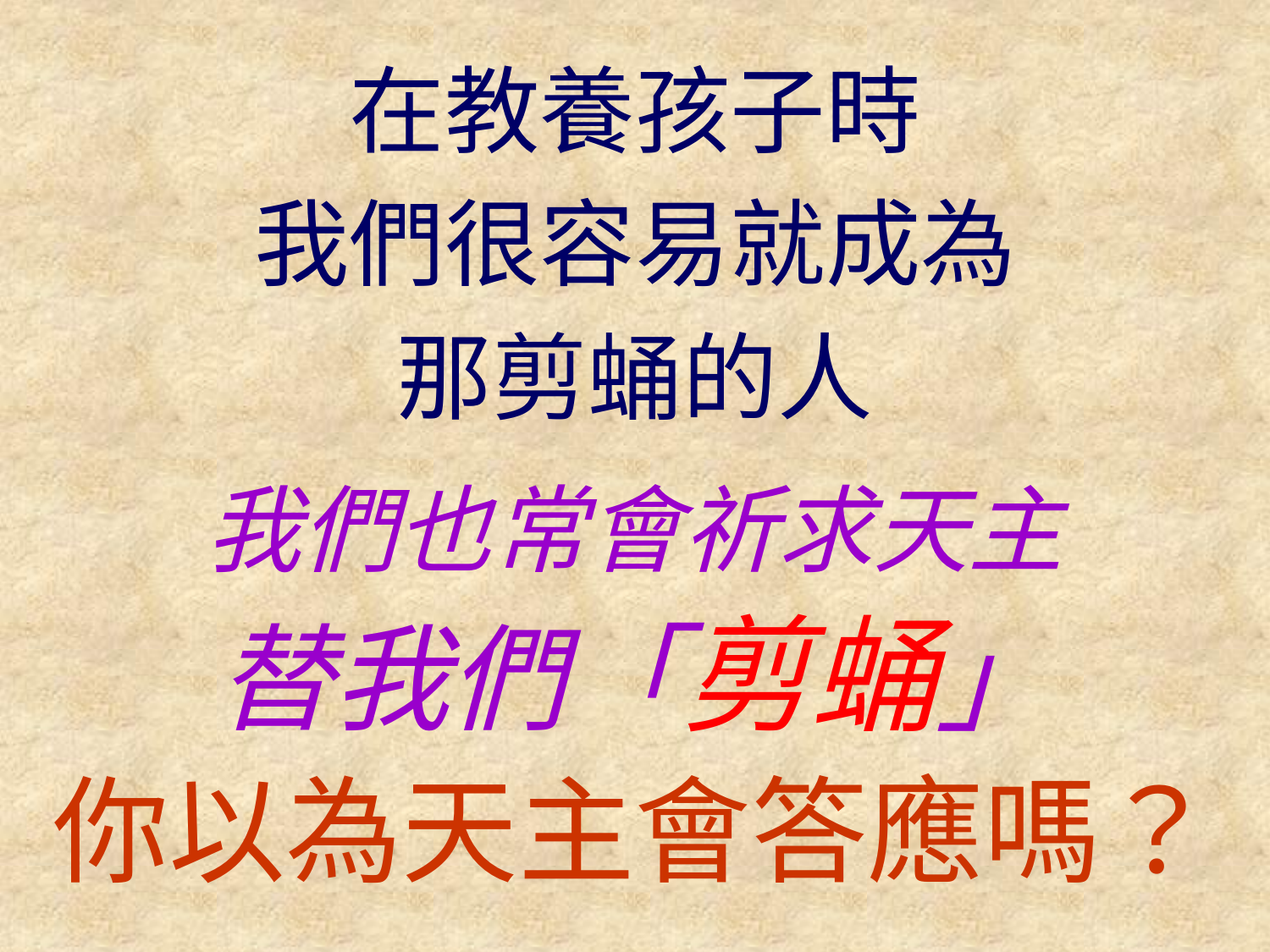

在教養孩子時
我們很容易就成為
那剪蛹的人
我們也常會祈求天主
替我們「剪蛹」
你以為天主會答應嗎？